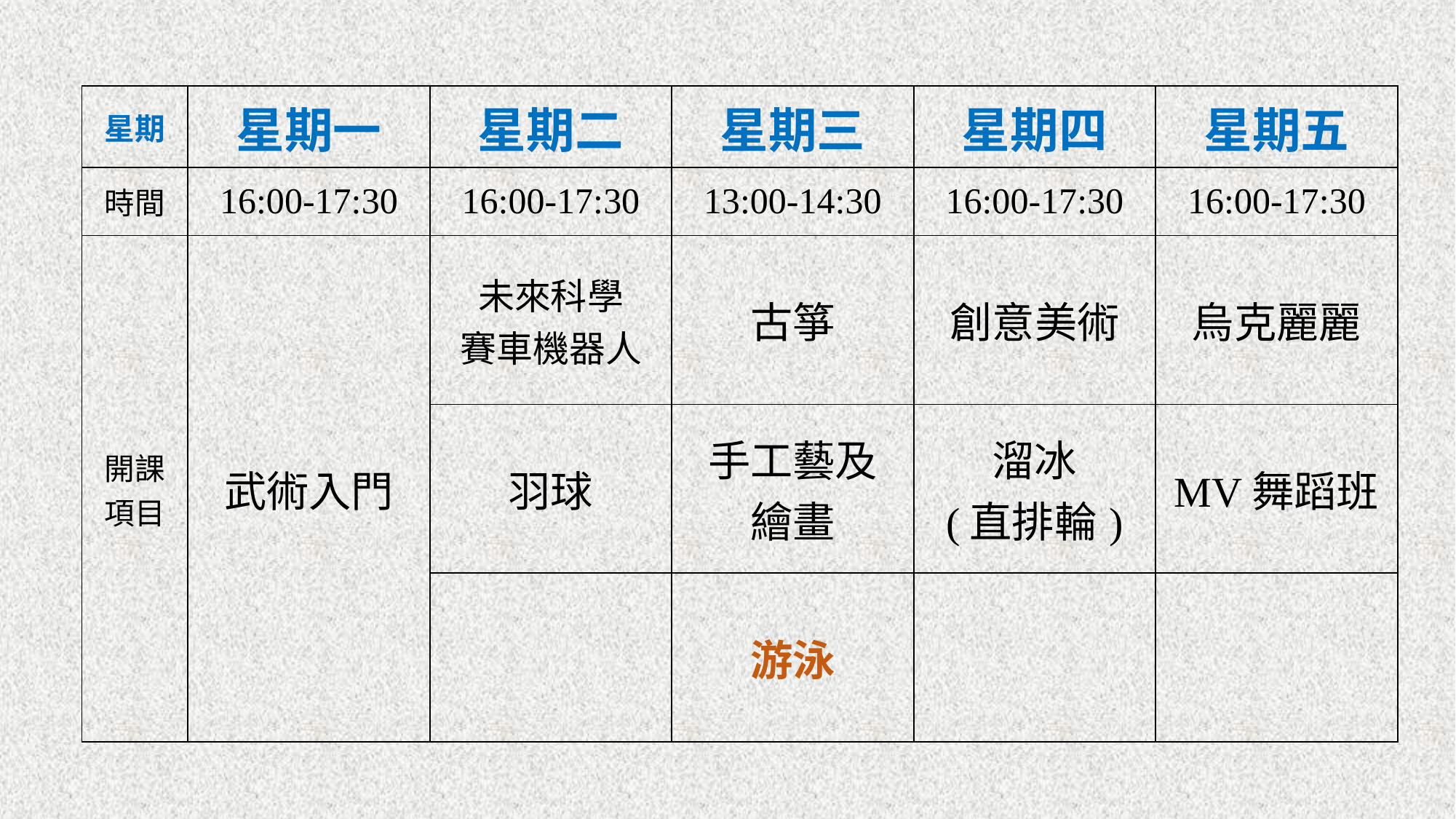

| 星期 | 星期一 | 星期二 | 星期三 | 星期四 | 星期五 |
| --- | --- | --- | --- | --- | --- |
| 時間 | 16:00-17:30 | 16:00-17:30 | 13:00-14:30 | 16:00-17:30 | 16:00-17:30 |
| 開課項目 | 武術入門 | 未來科學 賽車機器人 | 古箏 | 創意美術 | 烏克麗麗 |
|  |  | 羽球 | 手工藝及 繪畫 | 溜冰 (直排輪) | MV舞蹈班 |
|  |  |  | 游泳 |  |  |